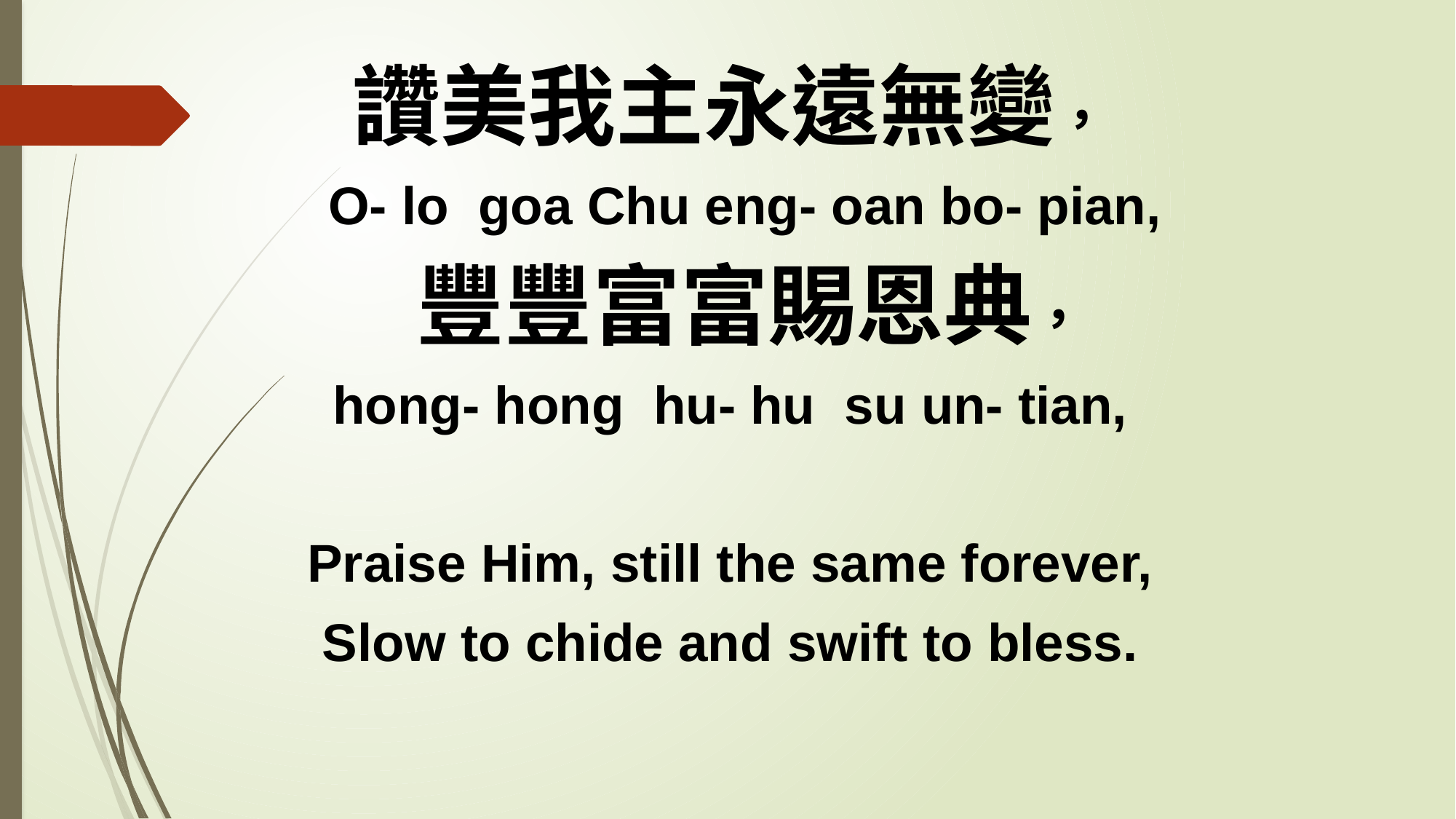

讚美我主永遠無變，
  O- lo  goa Chu eng- oan bo- pian,
 豐豐富富賜恩典，
hong- hong  hu- hu  su un- tian,

Praise Him, still the same forever,
Slow to chide and swift to bless.